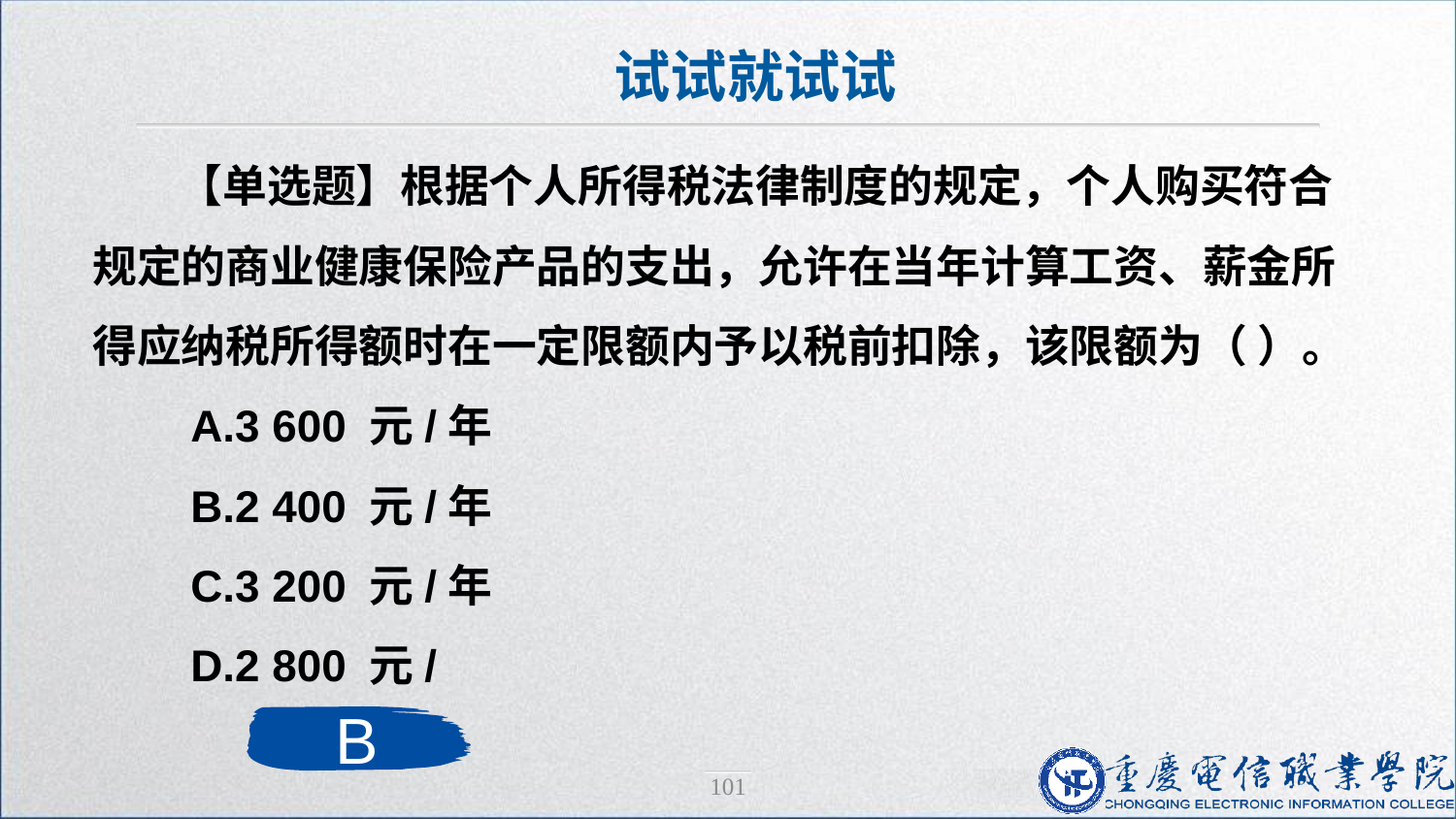

试试就试试
【单选题】根据个人所得税法律制度的规定，个人购买符合规定的商业健康保险产品的支出，允许在当年计算工资、薪金所得应纳税所得额时在一定限额内予以税前扣除，该限额为（ ）。
 A.3 600 元/年
 B.2 400 元/年
 C.3 200 元/年
 D.2 800 元/

B
101